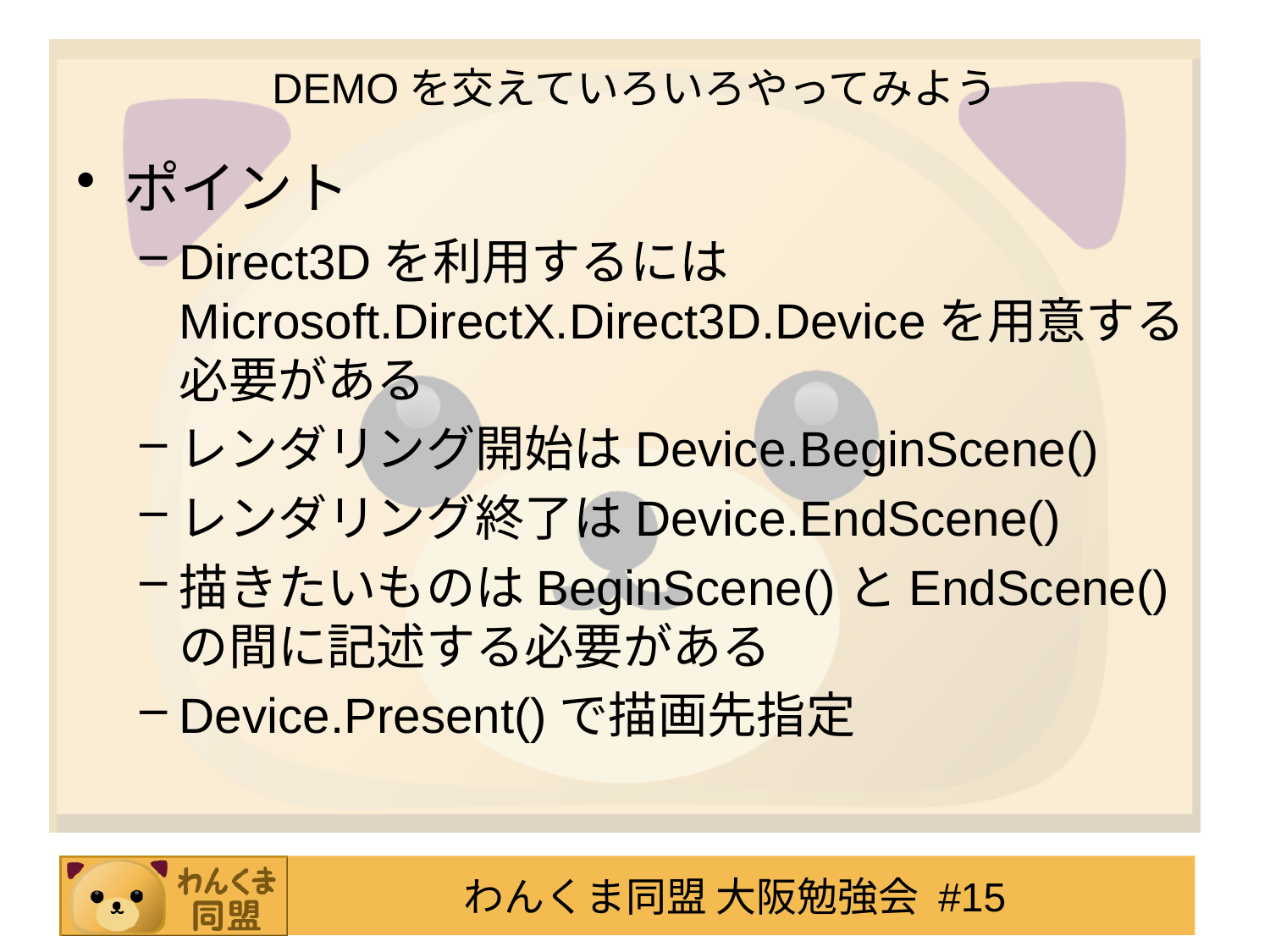

# DEMOを交えていろいろやってみよう
ポイント
Direct3Dを利用するにはMicrosoft.DirectX.Direct3D.Deviceを用意する必要がある
レンダリング開始はDevice.BeginScene()
レンダリング終了はDevice.EndScene()
描きたいものはBeginScene()とEndScene()の間に記述する必要がある
Device.Present()で描画先指定